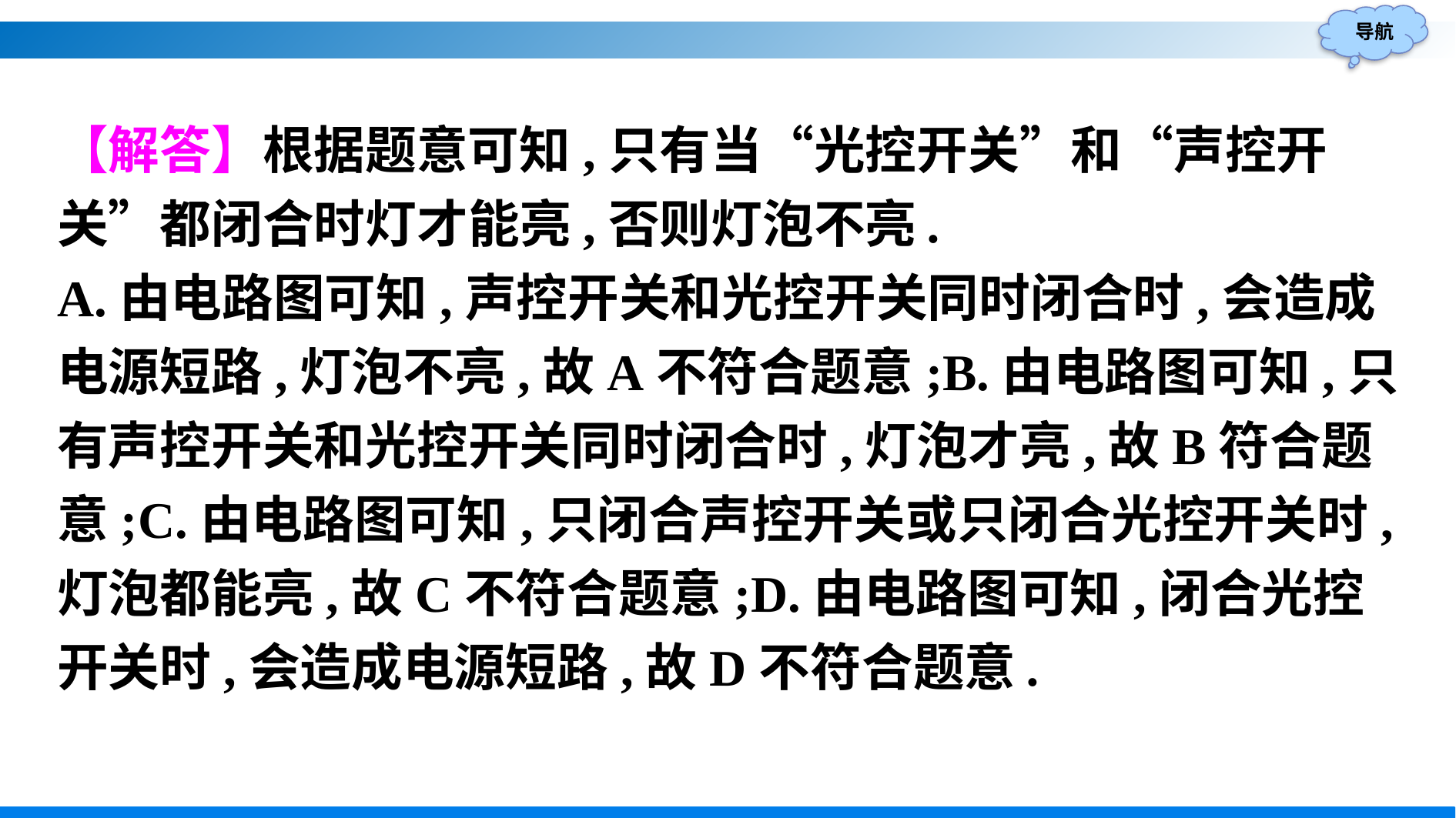

【解答】根据题意可知,只有当“光控开关”和“声控开关”都闭合时灯才能亮,否则灯泡不亮.
A.由电路图可知,声控开关和光控开关同时闭合时,会造成电源短路,灯泡不亮,故A不符合题意;B.由电路图可知,只有声控开关和光控开关同时闭合时,灯泡才亮,故B符合题意;C.由电路图可知,只闭合声控开关或只闭合光控开关时,灯泡都能亮,故C不符合题意;D.由电路图可知,闭合光控开关时,会造成电源短路,故D不符合题意.